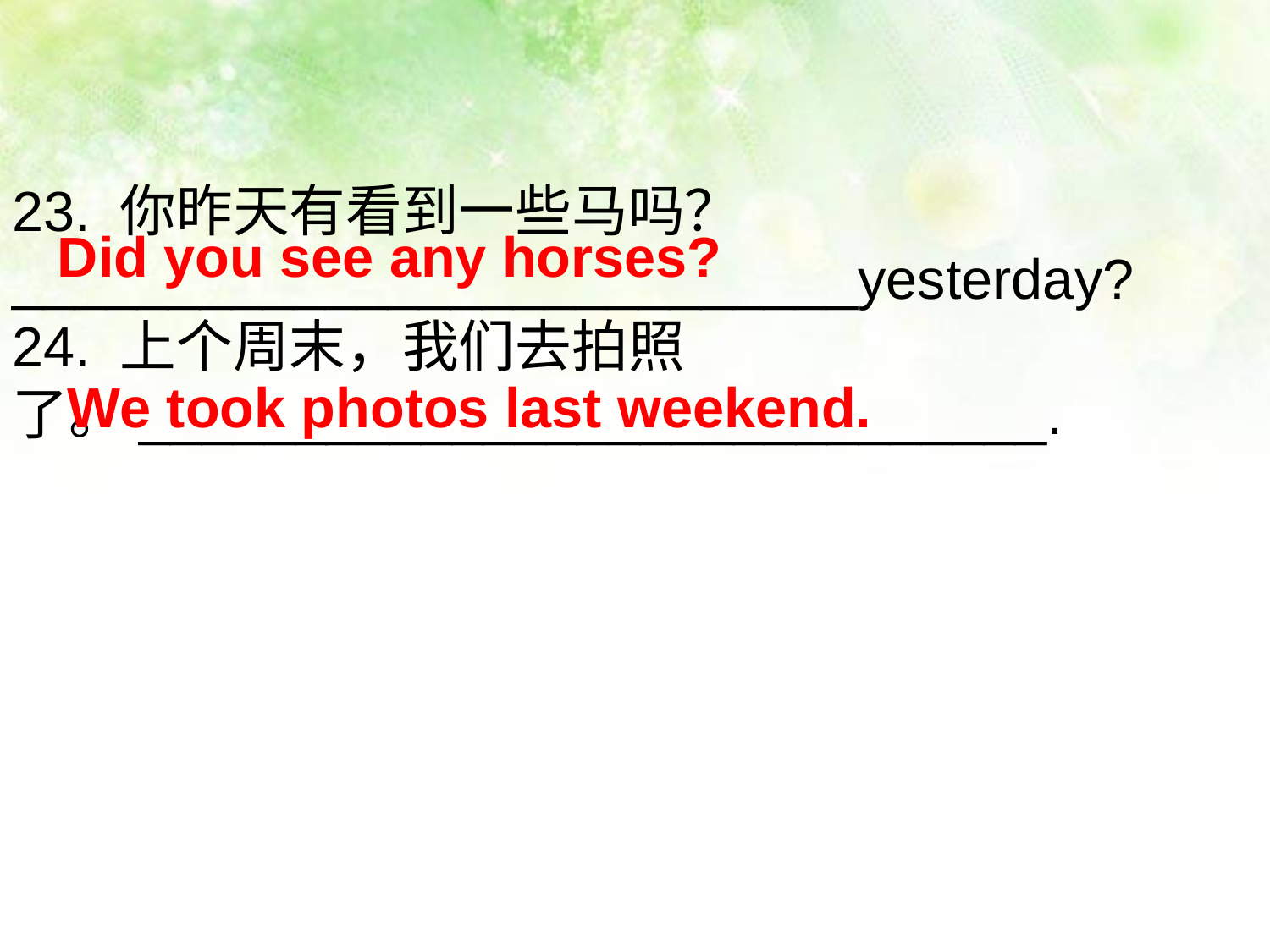

23. 你昨天有看到一些马吗？___________________________yesterday?
24. 上个周末，我们去拍照了。_____________________________.
Did you see any horses?
We took photos last weekend.